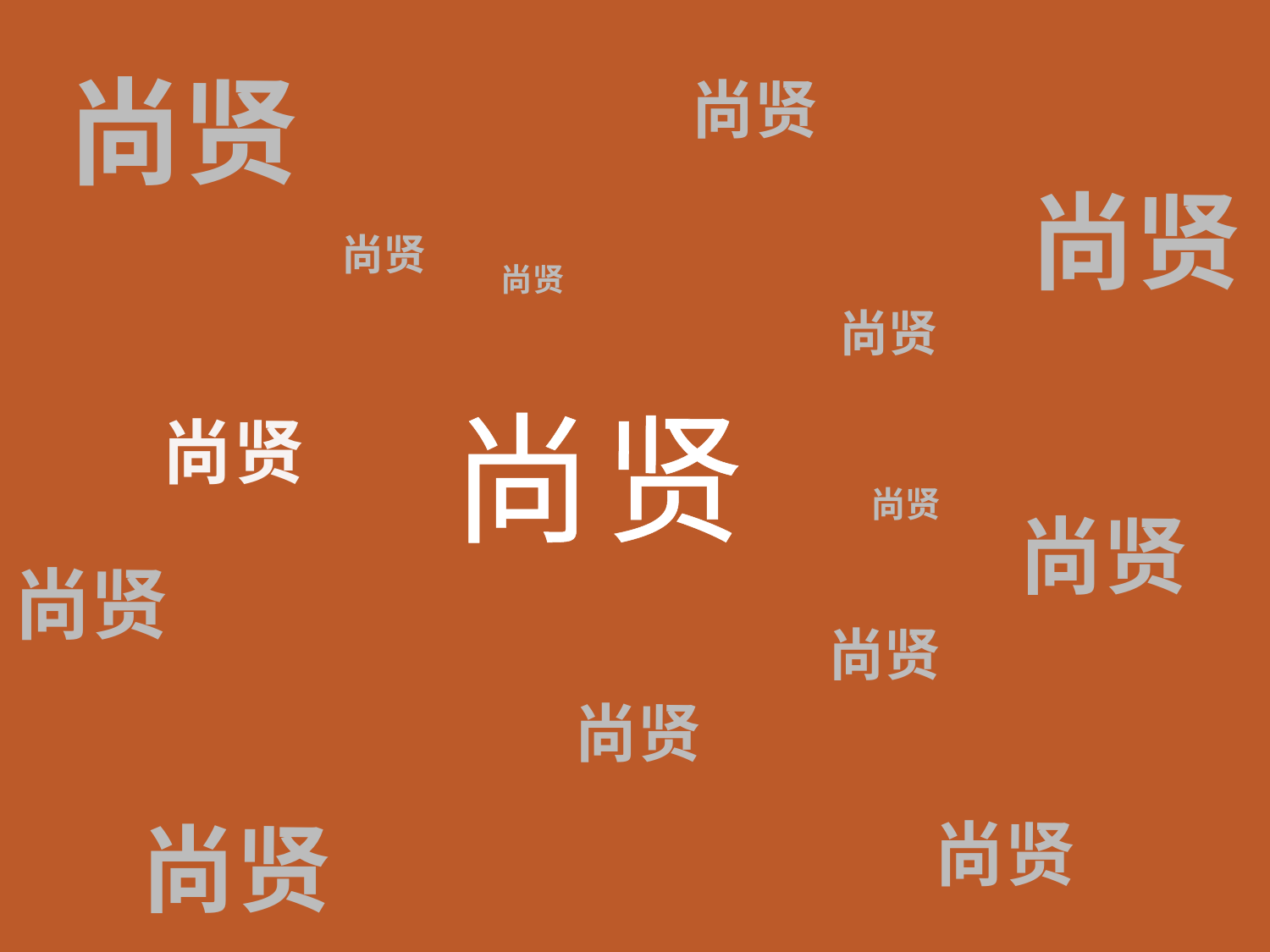

尚贤
尚贤
尚贤
尚贤
尚贤
尚贤
尚贤
尚贤
尚贤
尚贤
尚贤
尚贤
尚贤
尚贤
尚贤